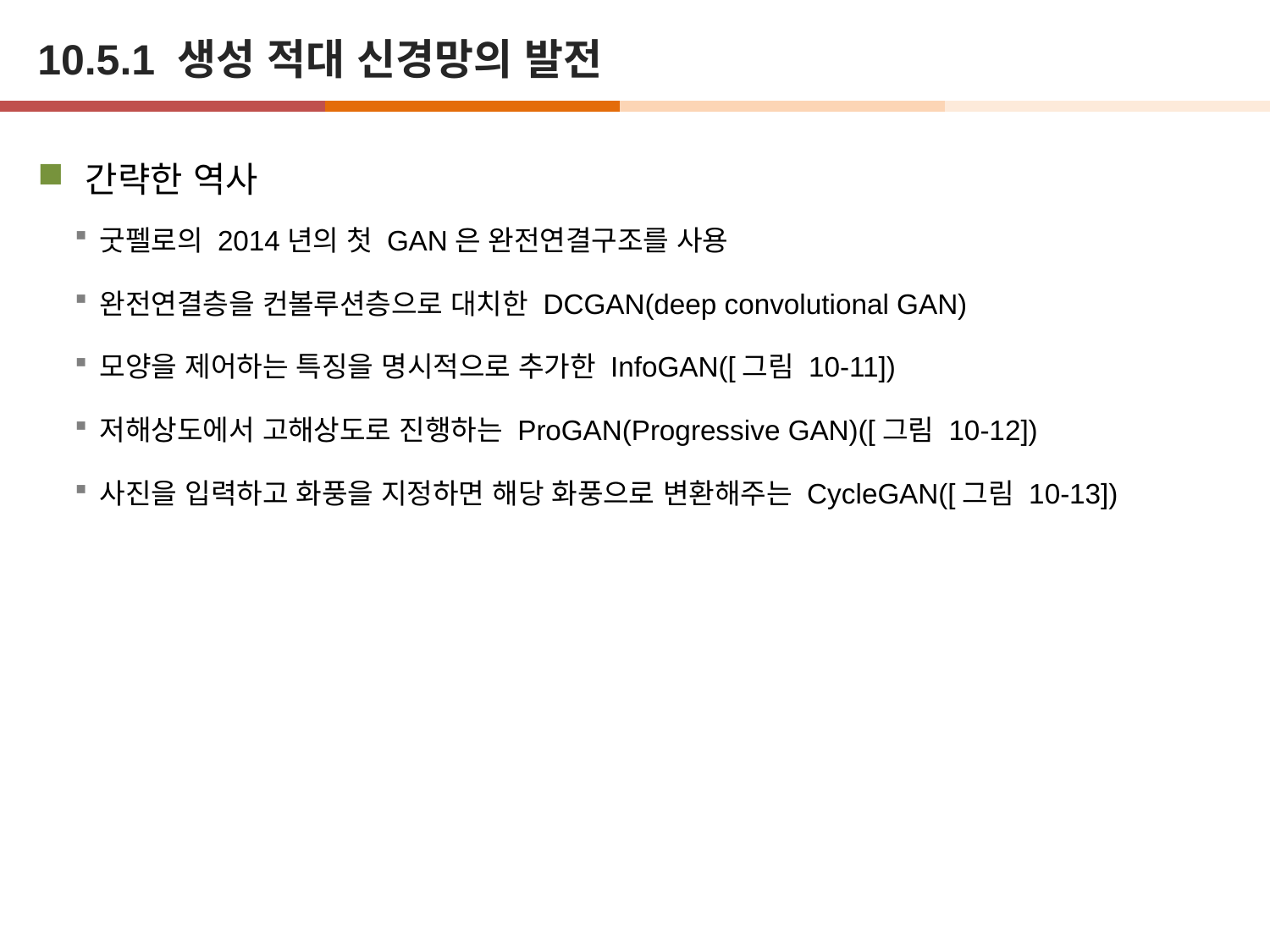

# 10.5.1 생성 적대 신경망의 발전
간략한 역사
굿펠로의 2014년의 첫 GAN은 완전연결구조를 사용
완전연결층을 컨볼루션층으로 대치한 DCGAN(deep convolutional GAN)
모양을 제어하는 특징을 명시적으로 추가한 InfoGAN([그림 10-11])
저해상도에서 고해상도로 진행하는 ProGAN(Progressive GAN)([그림 10-12])
사진을 입력하고 화풍을 지정하면 해당 화풍으로 변환해주는 CycleGAN([그림 10-13])